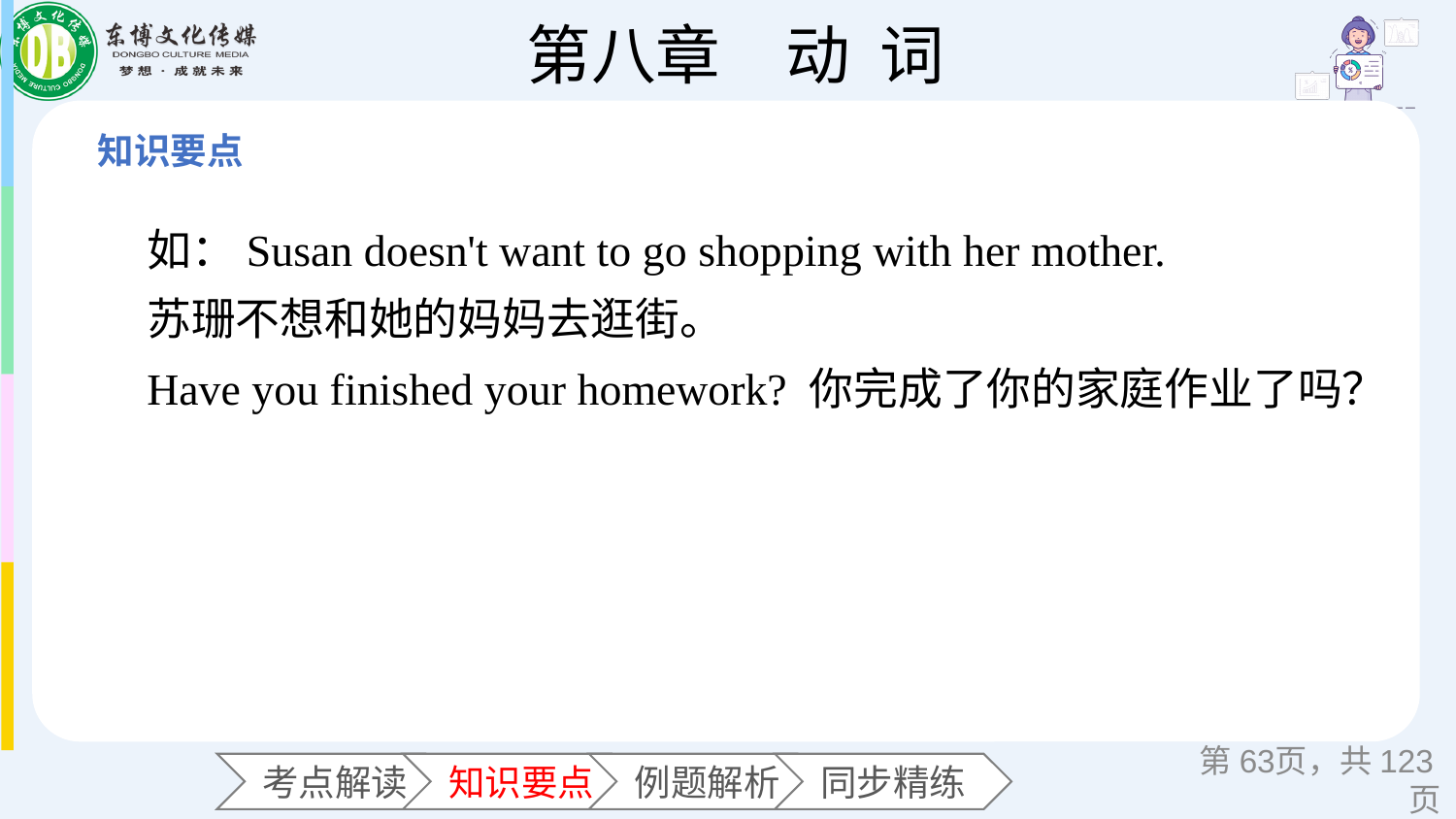

如：Susan doesn't want to go shopping with her mother.
苏珊不想和她的妈妈去逛街。
Have you finished your homework? 你完成了你的家庭作业了吗？
第63页，共123页